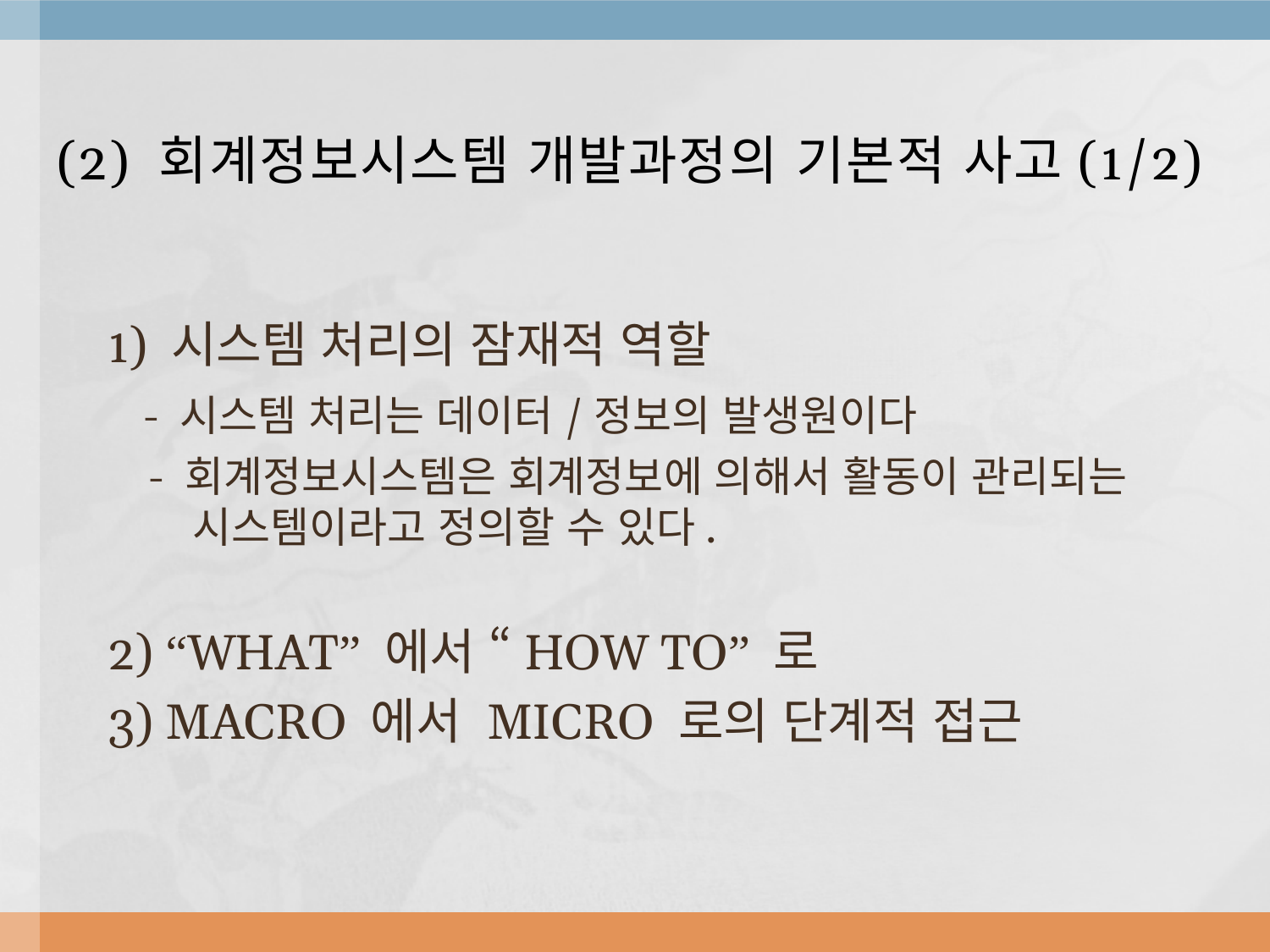

# (2) 회계정보시스템 개발과정의 기본적 사고(1/2)
1) 시스템 처리의 잠재적 역할
   - 시스템 처리는 데이터/정보의 발생원이다
    - 회계정보시스템은 회계정보에 의해서 활동이 관리되는 시스템이라고 정의할 수 있다.

2) “WHAT” 에서 “HOW TO” 로
3) MACRO 에서 MICRO 로의 단계적 접근